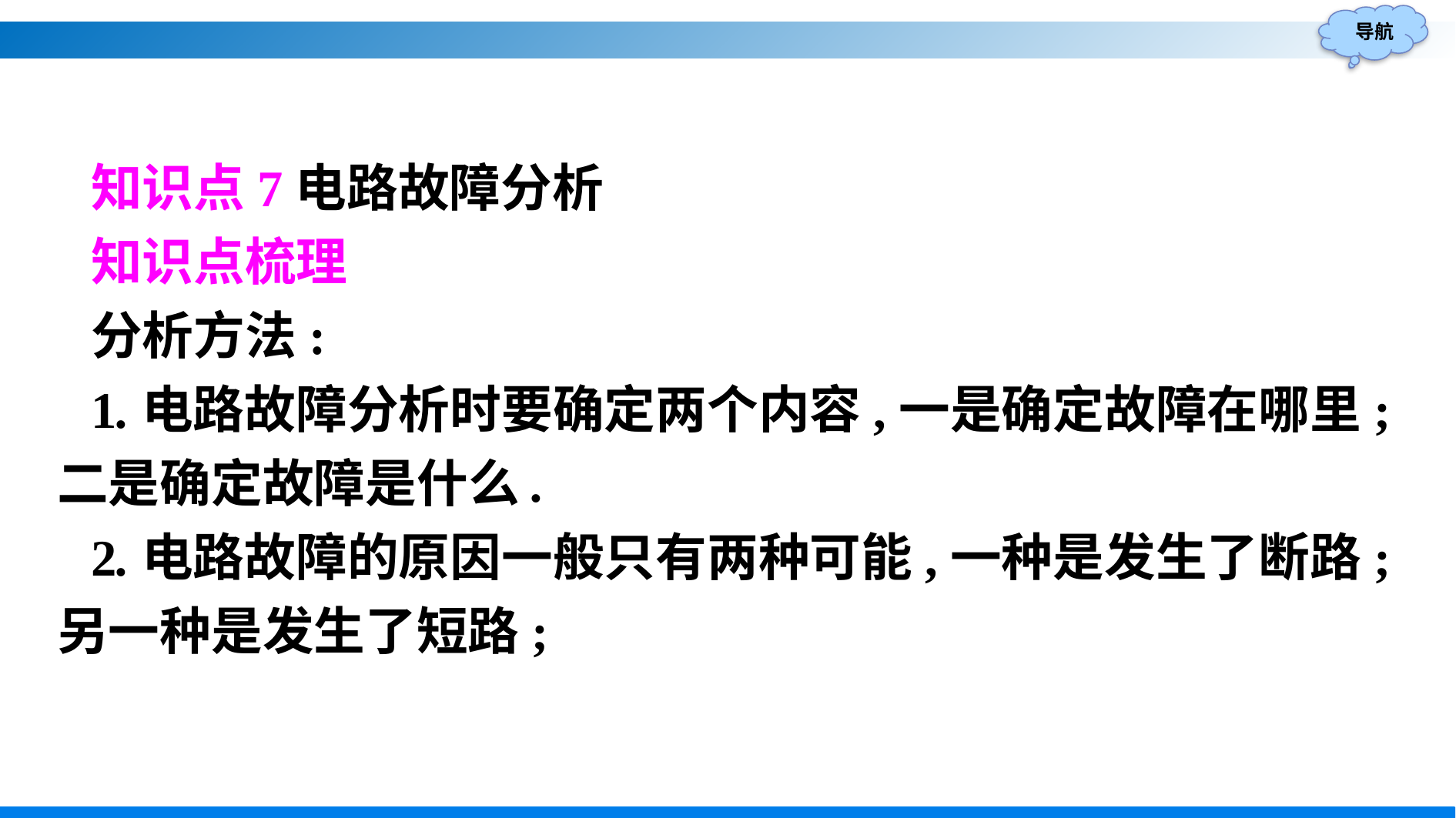

知识点7电路故障分析
知识点梳理
分析方法:
1.电路故障分析时要确定两个内容,一是确定故障在哪里;二是确定故障是什么.
2.电路故障的原因一般只有两种可能,一种是发生了断路;另一种是发生了短路;